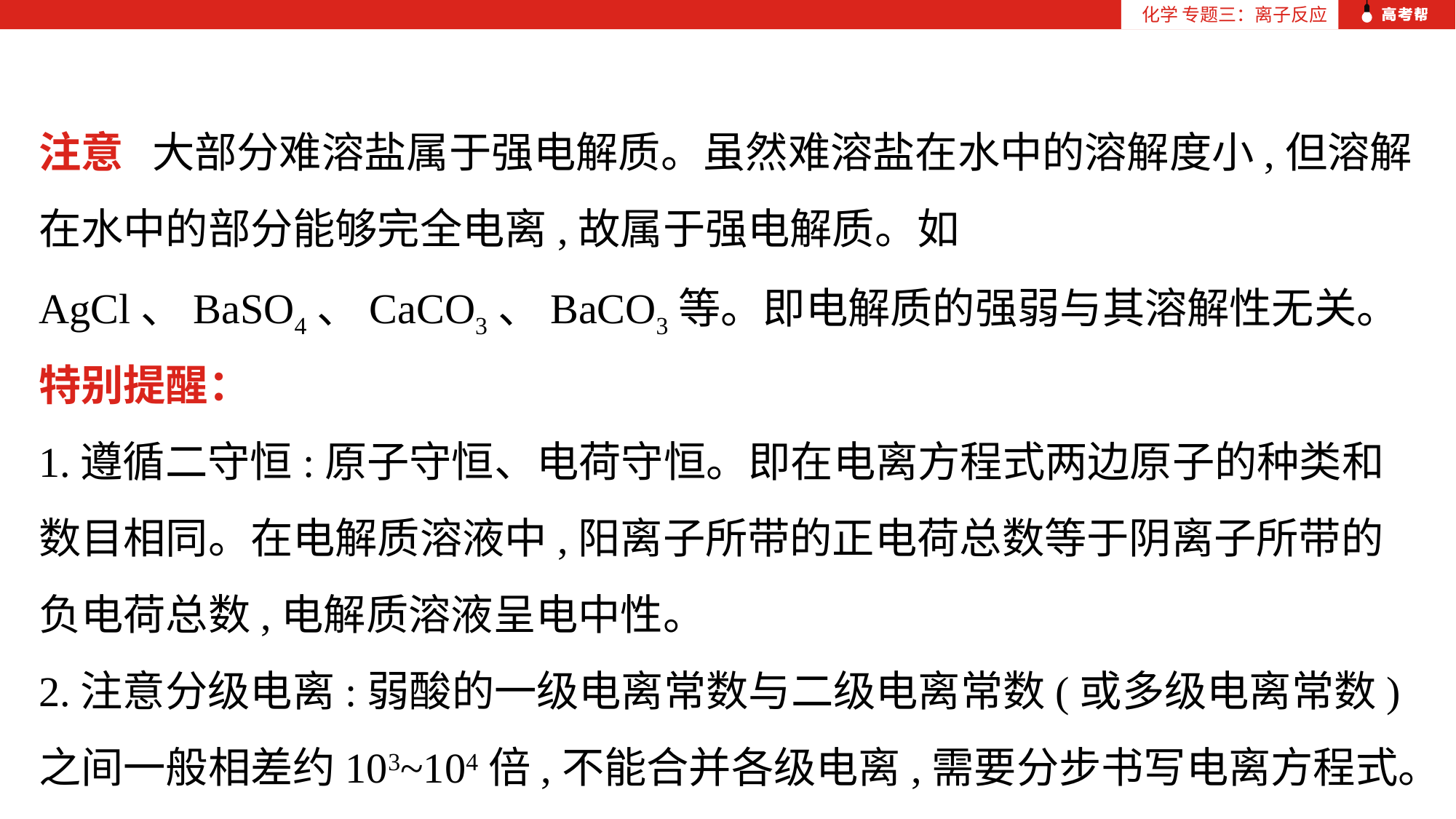

化学 专题三：离子反应
注意   大部分难溶盐属于强电解质。虽然难溶盐在水中的溶解度小,但溶解在水中的部分能够完全电离,故属于强电解质。如AgCl、BaSO4、CaCO3、BaCO3等。即电解质的强弱与其溶解性无关。
特别提醒：
1.遵循二守恒:原子守恒、电荷守恒。即在电离方程式两边原子的种类和数目相同。在电解质溶液中,阳离子所带的正电荷总数等于阴离子所带的负电荷总数,电解质溶液呈电中性。
2.注意分级电离:弱酸的一级电离常数与二级电离常数(或多级电离常数)之间一般相差约103~104倍,不能合并各级电离,需要分步书写电离方程式。